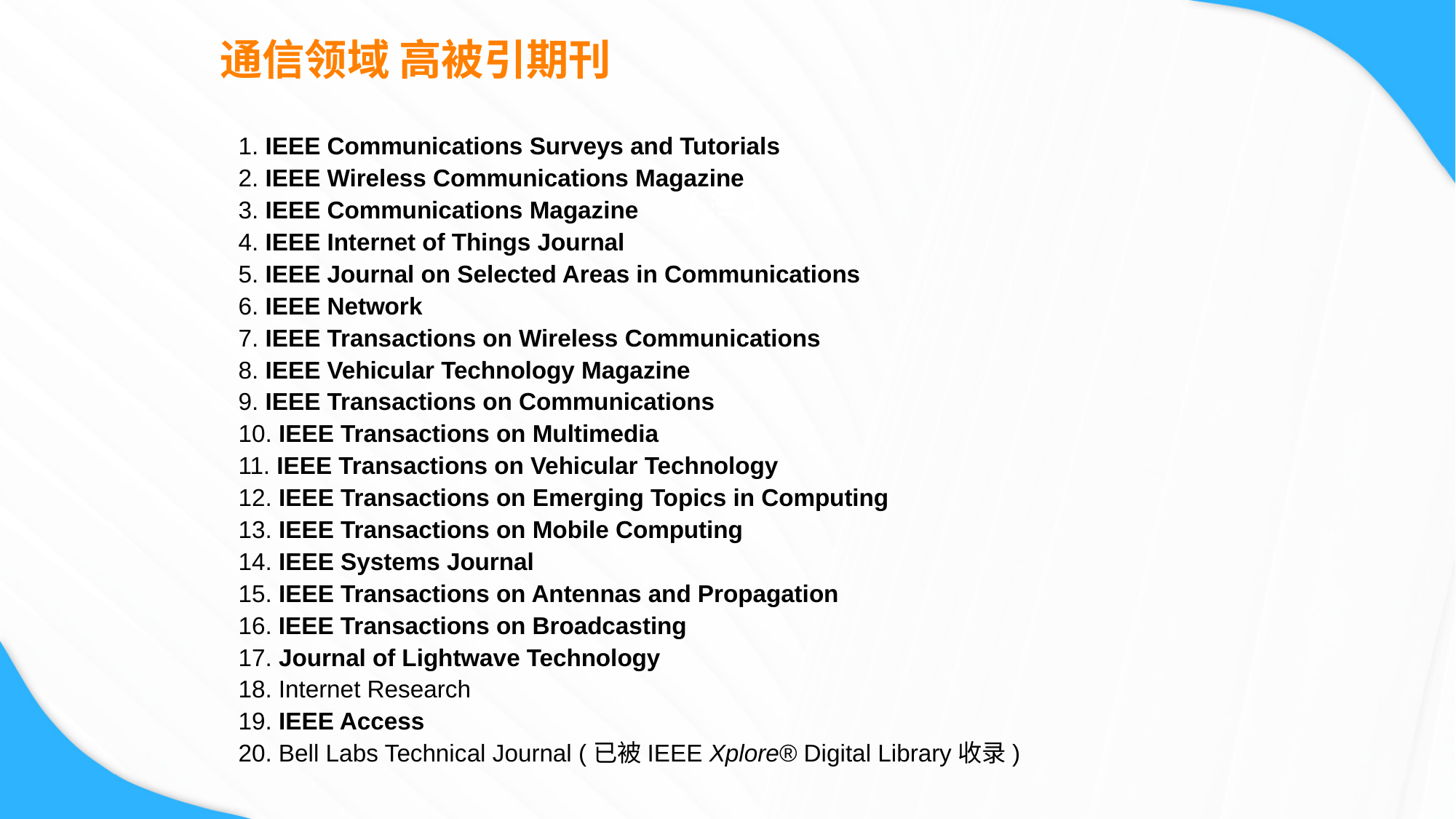

# 通信领域 高被引期刊
1. IEEE Communications Surveys and Tutorials
2. IEEE Wireless Communications Magazine
3. IEEE Communications Magazine
4. IEEE Internet of Things Journal
5. IEEE Journal on Selected Areas in Communications
6. IEEE Network
7. IEEE Transactions on Wireless Communications
8. IEEE Vehicular Technology Magazine
9. IEEE Transactions on Communications
10. IEEE Transactions on Multimedia
11. IEEE Transactions on Vehicular Technology
12. IEEE Transactions on Emerging Topics in Computing
13. IEEE Transactions on Mobile Computing
14. IEEE Systems Journal
15. IEEE Transactions on Antennas and Propagation
16. IEEE Transactions on Broadcasting
17. Journal of Lightwave Technology
18. Internet Research
19. IEEE Access
20. Bell Labs Technical Journal (已被IEEE Xplore® Digital Library收录)